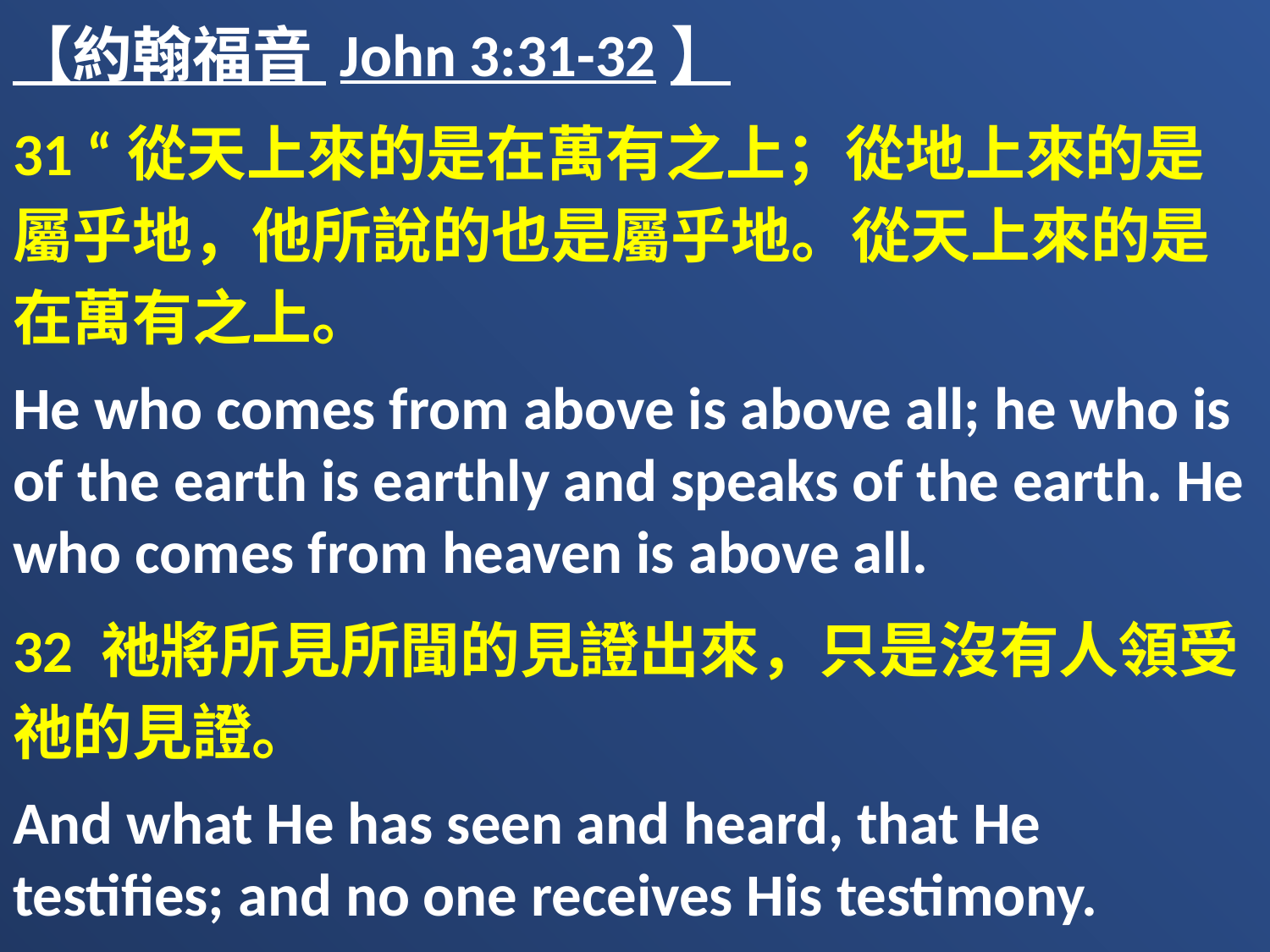

【約翰福音 John 3:31-32】
31 “從天上來的是在萬有之上；從地上來的是屬乎地，他所說的也是屬乎地。從天上來的是在萬有之上。
He who comes from above is above all; he who is of the earth is earthly and speaks of the earth. He who comes from heaven is above all.
32 祂將所見所聞的見證出來，只是沒有人領受祂的見證。
And what He has seen and heard, that He testifies; and no one receives His testimony.